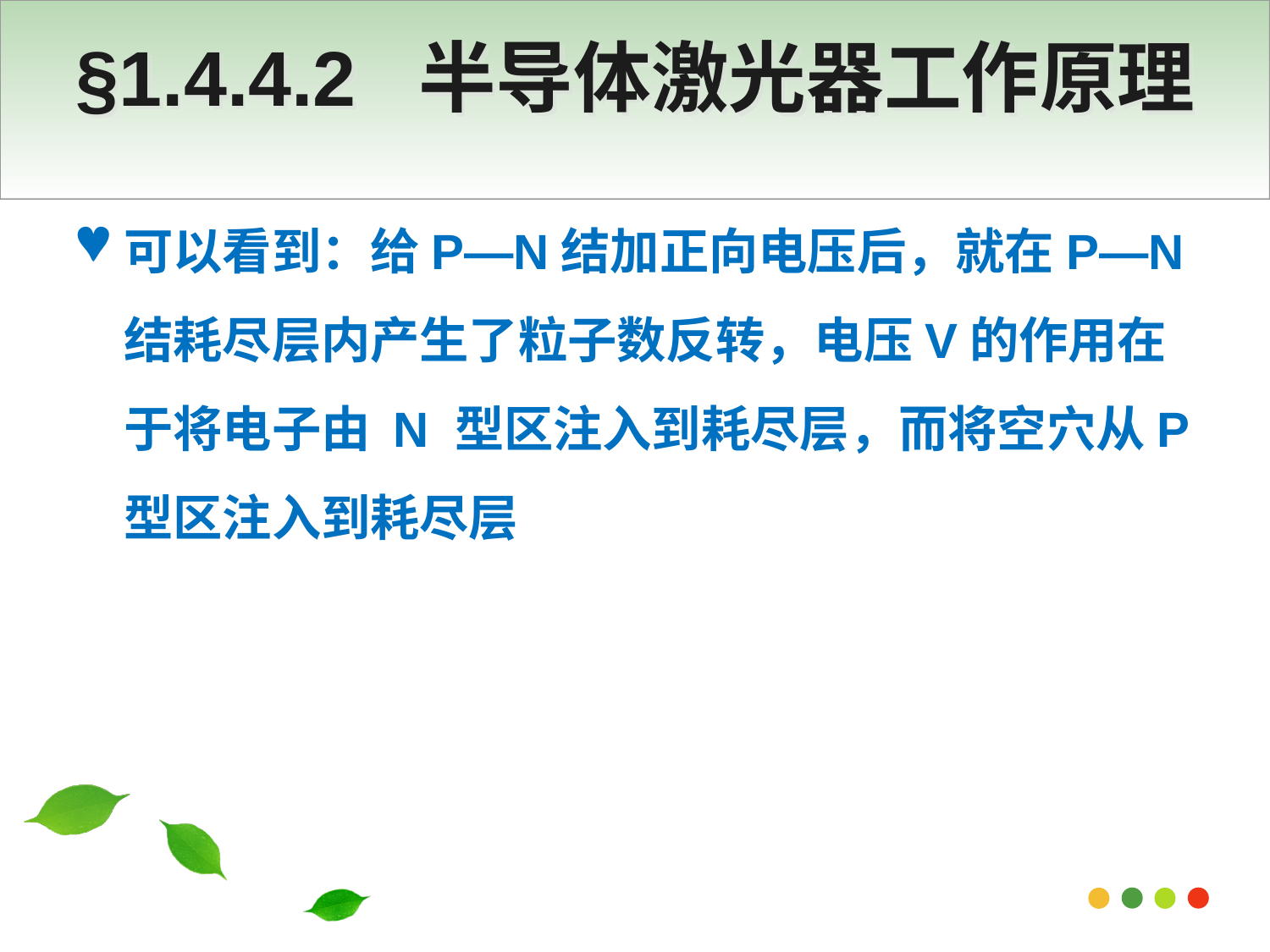

# §1.4.4.2  半导体激光器工作原理
可以看到：给P—N结加正向电压后，就在P—N结耗尽层内产生了粒子数反转，电压V的作用在于将电子由 N 型区注入到耗尽层，而将空穴从P型区注入到耗尽层